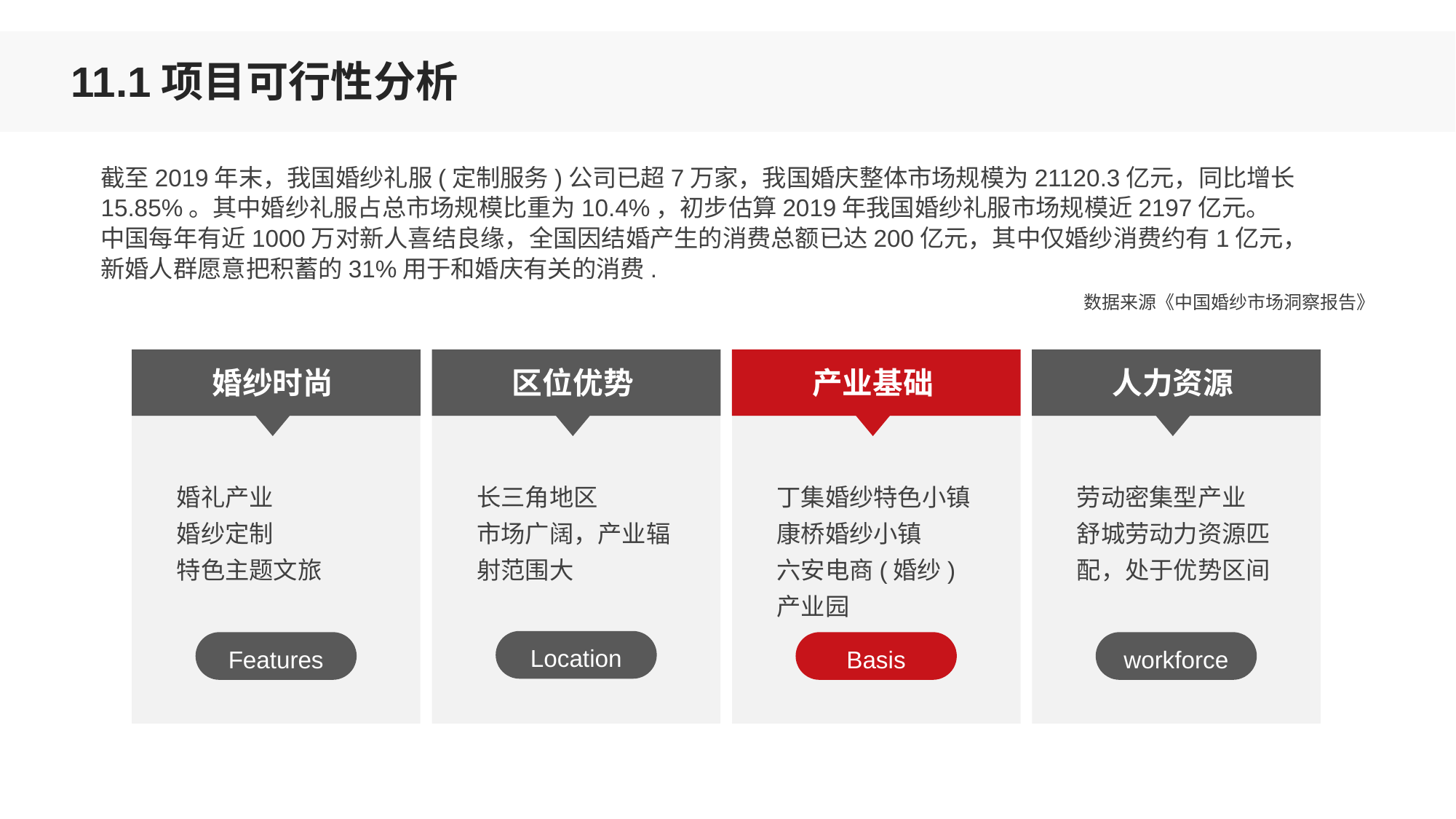

11.1项目可行性分析
截至2019年末，我国婚纱礼服(定制服务)公司已超7万家，我国婚庆整体市场规模为21120.3亿元，同比增长15.85%。其中婚纱礼服占总市场规模比重为10.4%，初步估算2019年我国婚纱礼服市场规模近2197亿元。
中国每年有近1000万对新人喜结良缘，全国因结婚产生的消费总额已达200亿元，其中仅婚纱消费约有1亿元，
新婚人群愿意把积蓄的31%用于和婚庆有关的消费.
数据来源《中国婚纱市场洞察报告》

婚纱时尚
区位优势
产业基础
人力资源
婚礼产业
婚纱定制
特色主题文旅
长三角地区
市场广阔，产业辐射范围大
丁集婚纱特色小镇
康桥婚纱小镇
六安电商(婚纱)产业园
劳动密集型产业
舒城劳动力资源匹配，处于优势区间
Location
Features
Basis
workforce